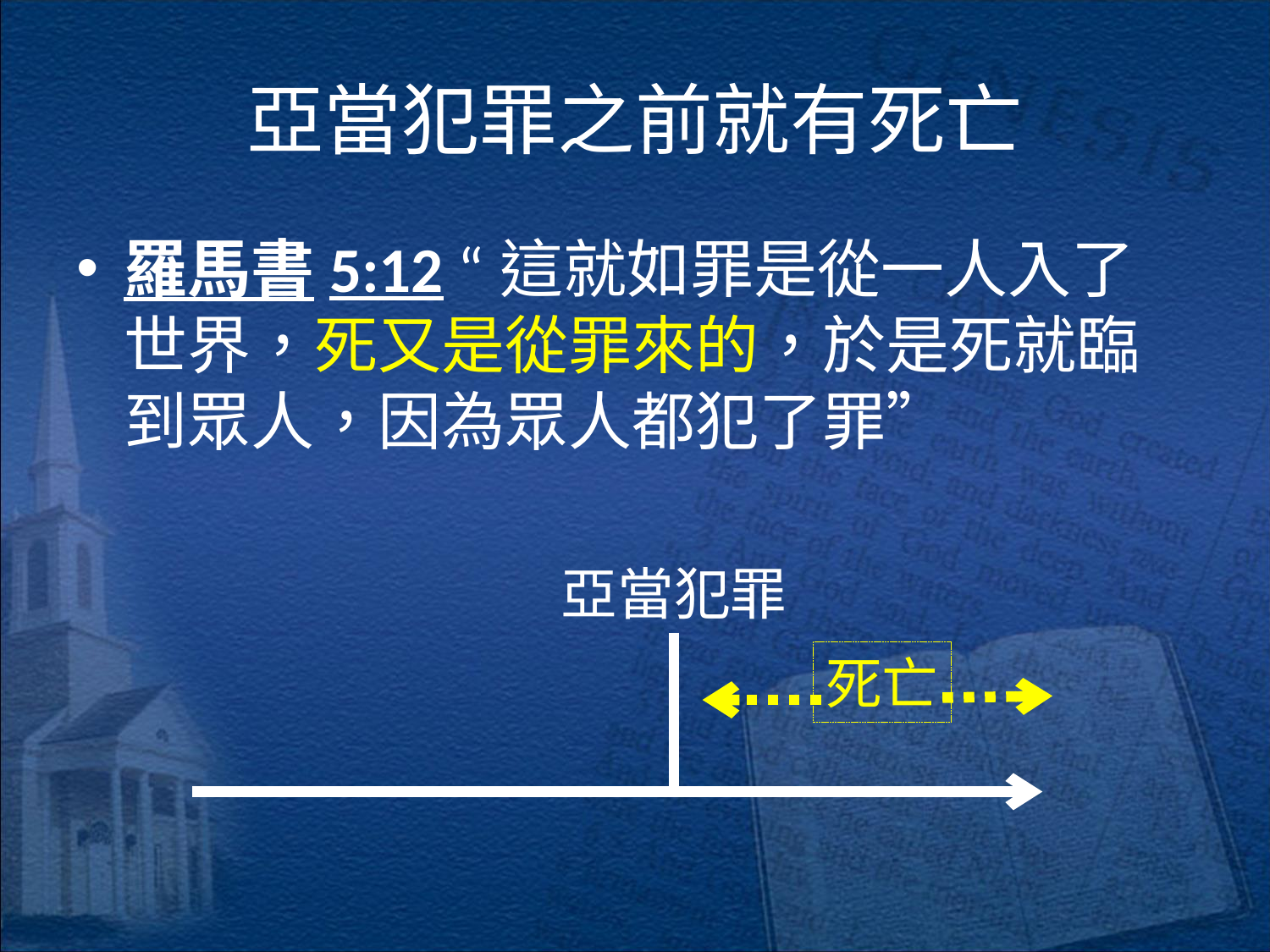

# 亞當犯罪之前就有死亡
羅馬書5:12 “這就如罪是從一人入了世界，死又是從罪來的，於是死就臨到眾人，因為眾人都犯了罪”
亞當犯罪
死亡